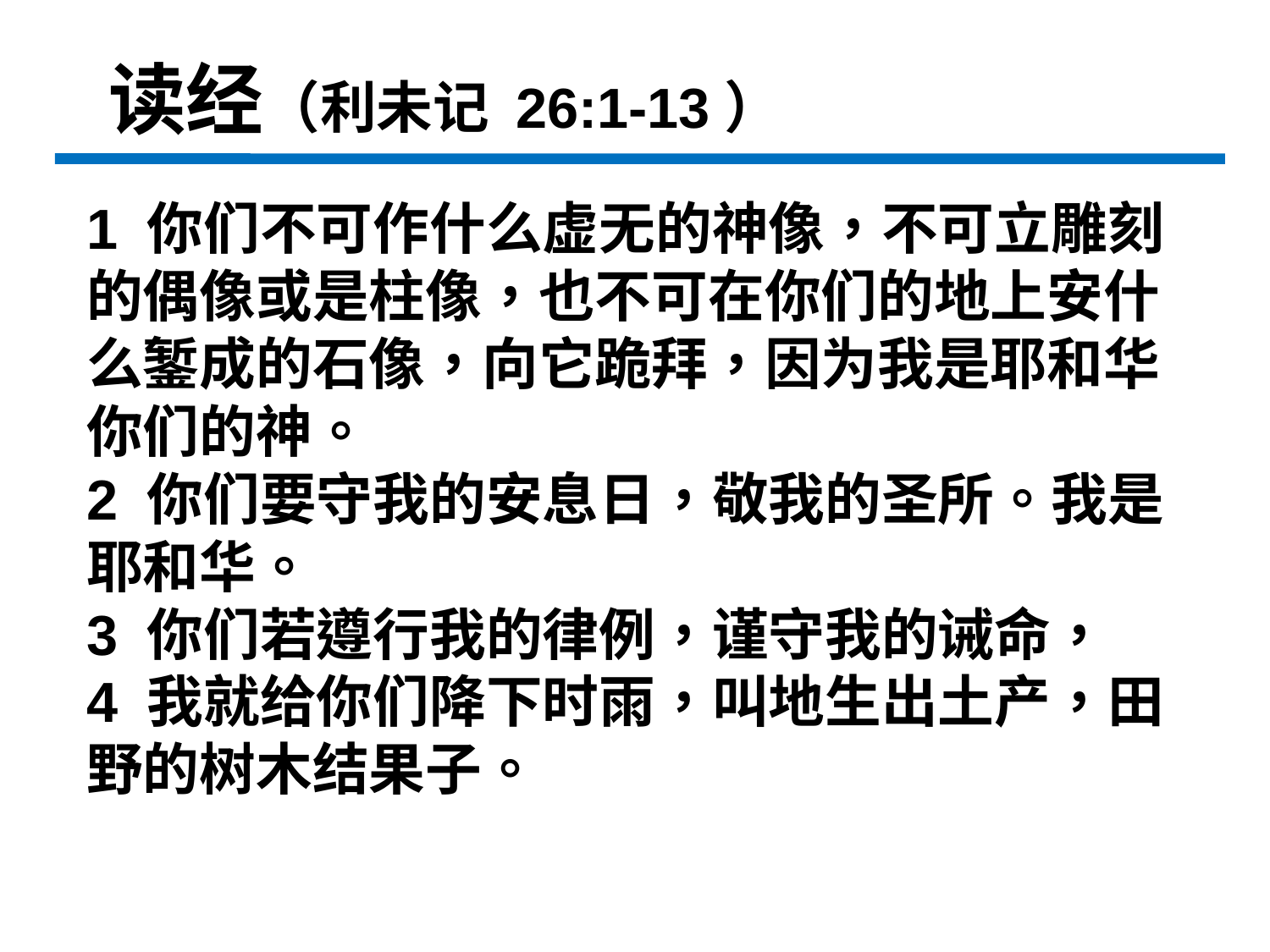

读经（利未记 26:1-13）

1 你们不可作什么虚无的神像，不可立雕刻的偶像或是柱像，也不可在你们的地上安什么錾成的石像，向它跪拜，因为我是耶和华你们的神。
2 你们要守我的安息日，敬我的圣所。我是耶和华。
3 你们若遵行我的律例，谨守我的诫命，
4 我就给你们降下时雨，叫地生出土产，田野的树木结果子。